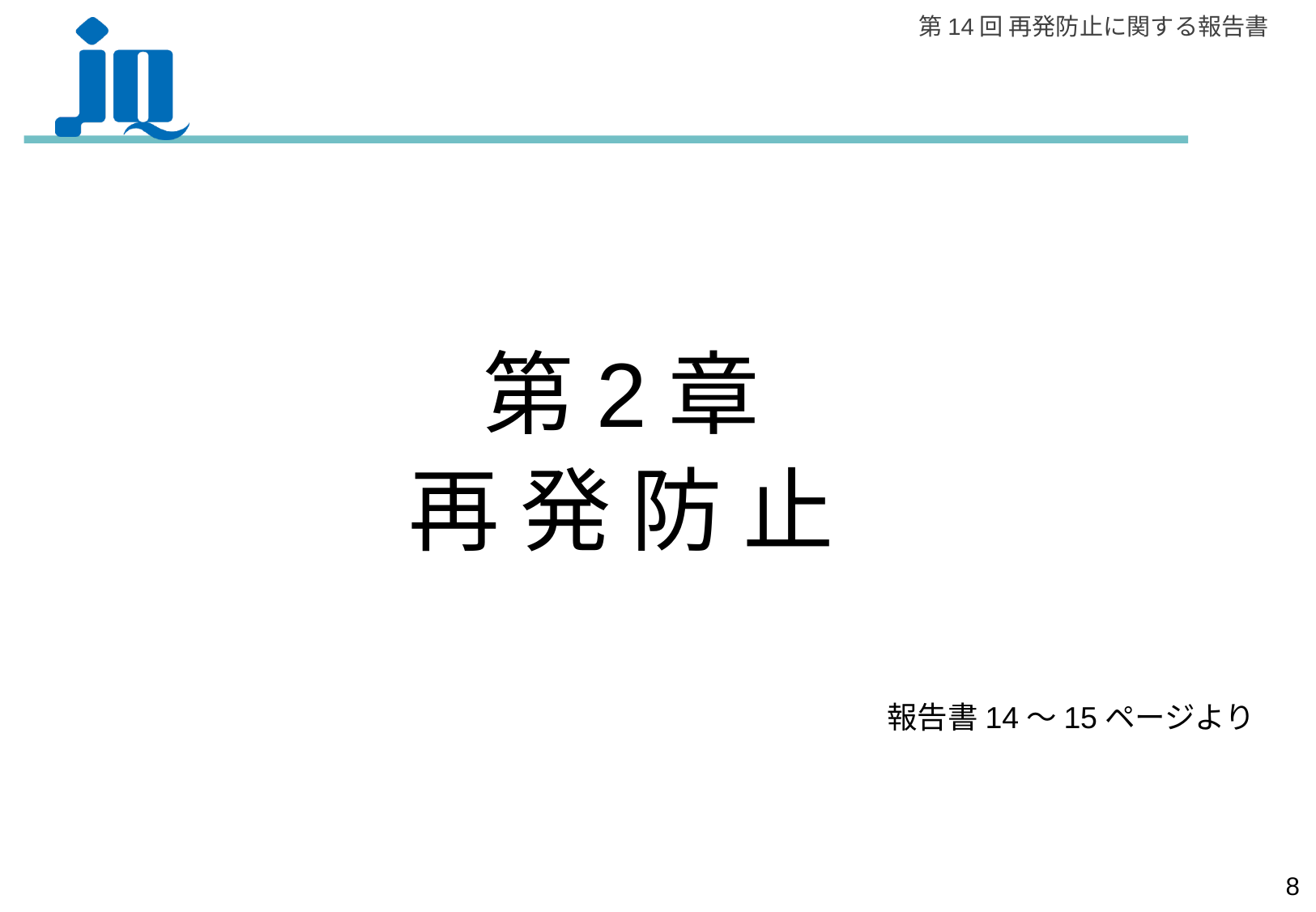

第2章
再 発 防 止
報告書14～15ページより
8